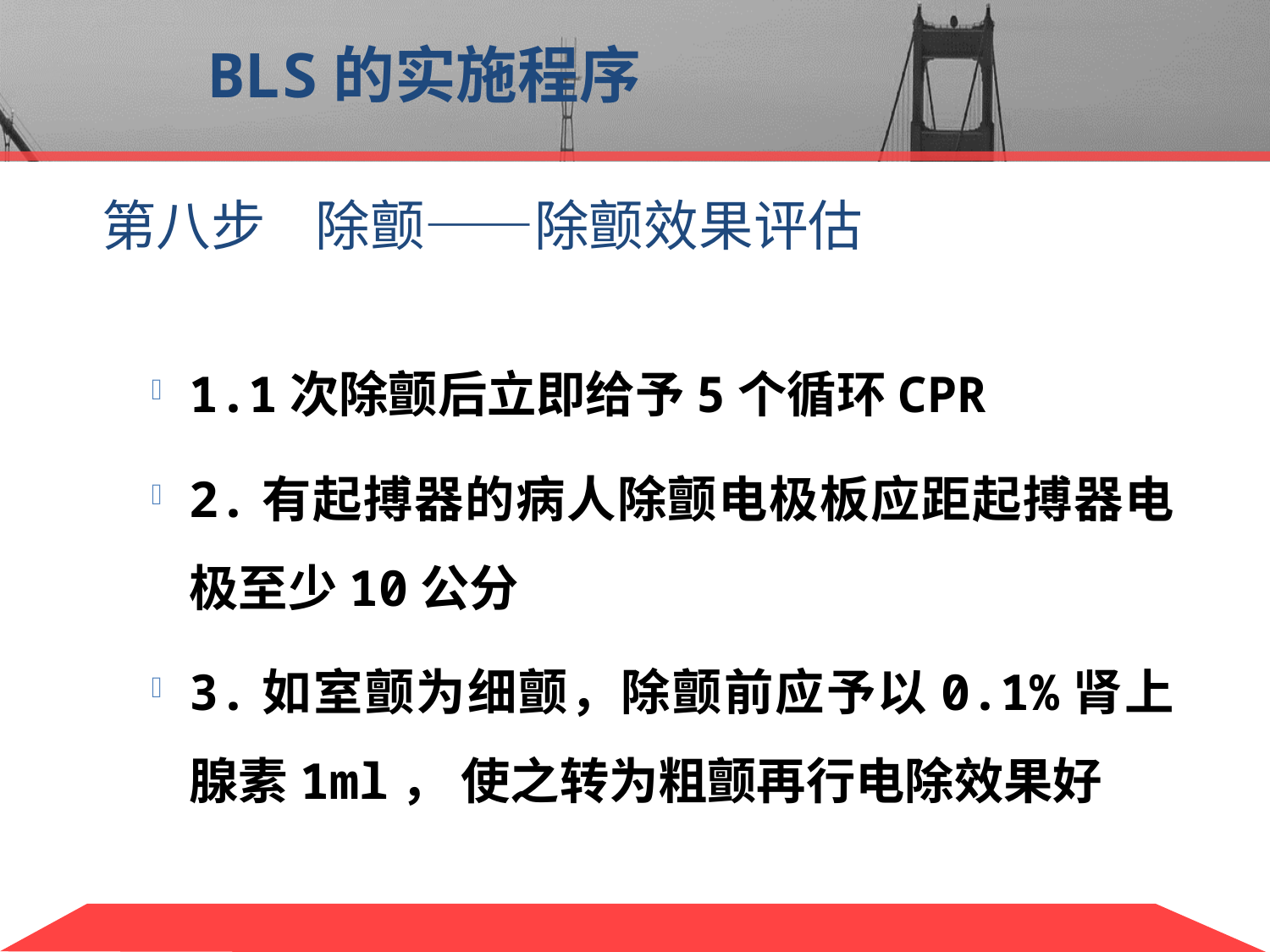

BLS的实施程序
  第八步    除颤——除颤效果评估
1.1次除颤后立即给予5个循环CPR
2.有起搏器的病人除颤电极板应距起搏器电极至少10公分
3.如室颤为细颤，除颤前应予以0.1%肾上腺素1ml， 使之转为粗颤再行电除效果好